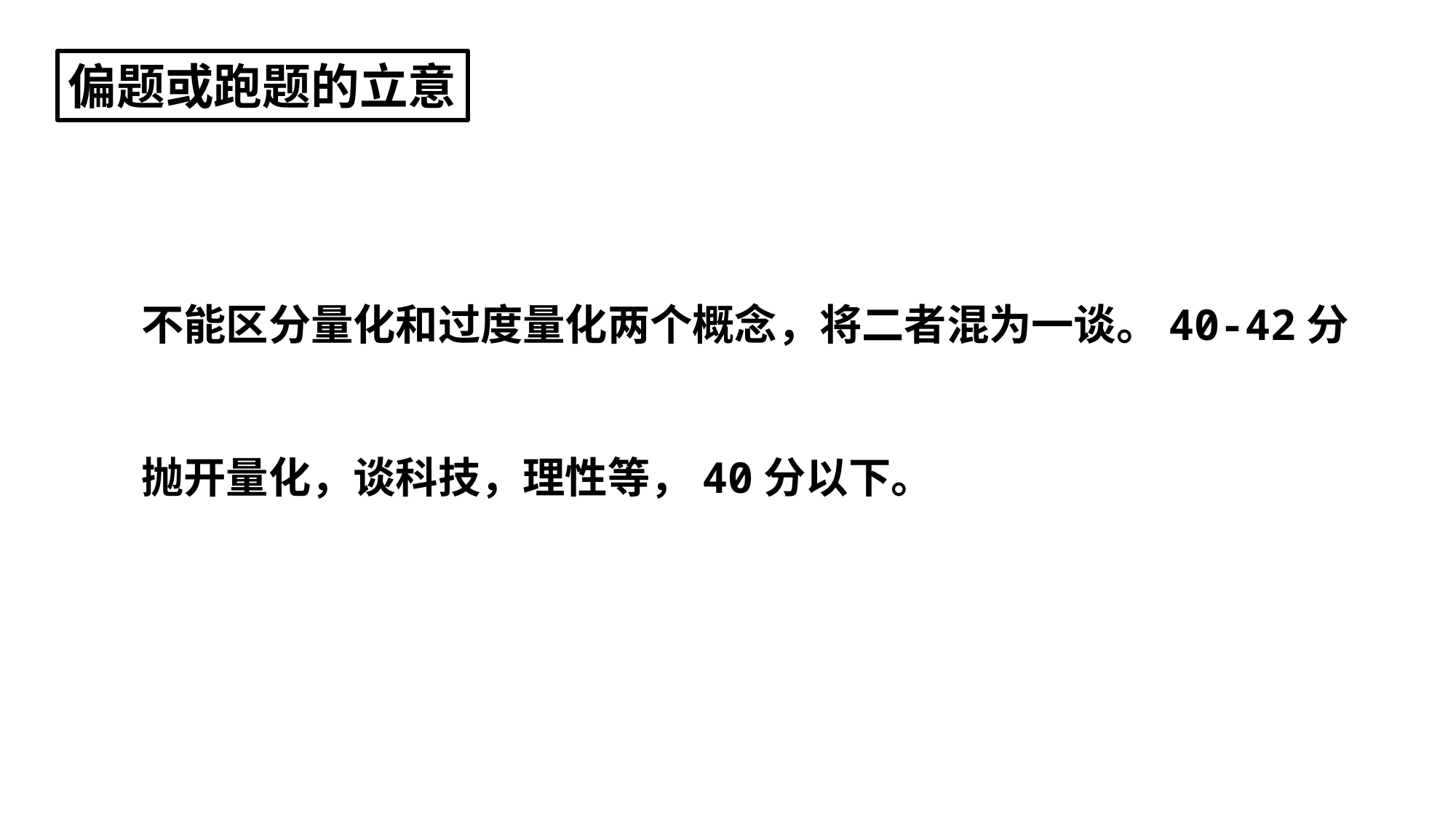

偏题或跑题的立意
不能区分量化和过度量化两个概念，将二者混为一谈。40-42分

抛开量化，谈科技，理性等，40分以下。